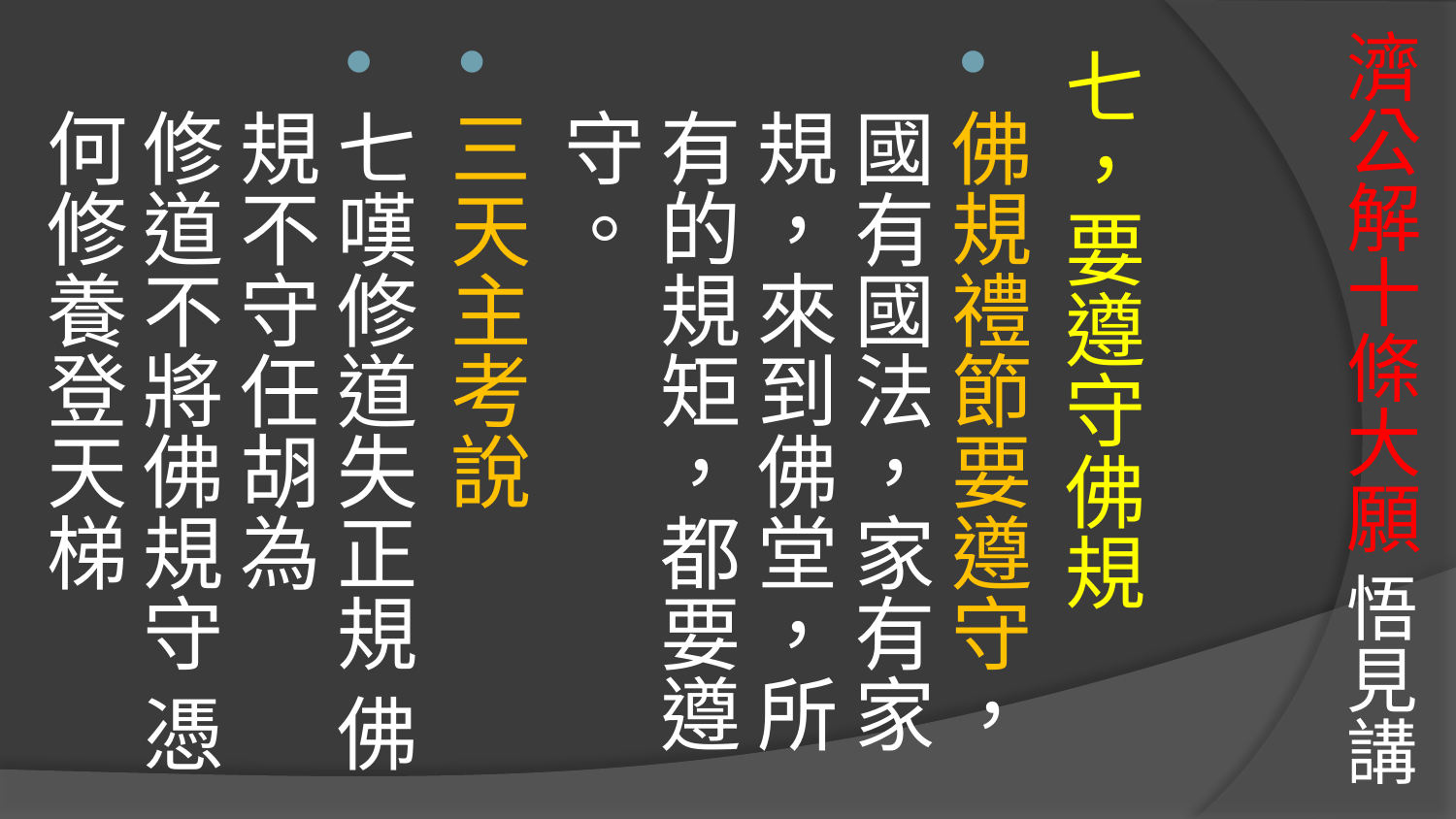

# 濟公解十條大願 悟見講
七，要遵守佛規
佛規禮節要遵守，國有國法，家有家規，來到佛堂，所有的規矩，都要遵守。
三天主考說
七嘆修道失正規 佛規不守任胡為
修道不將佛規守 憑何修養登天梯